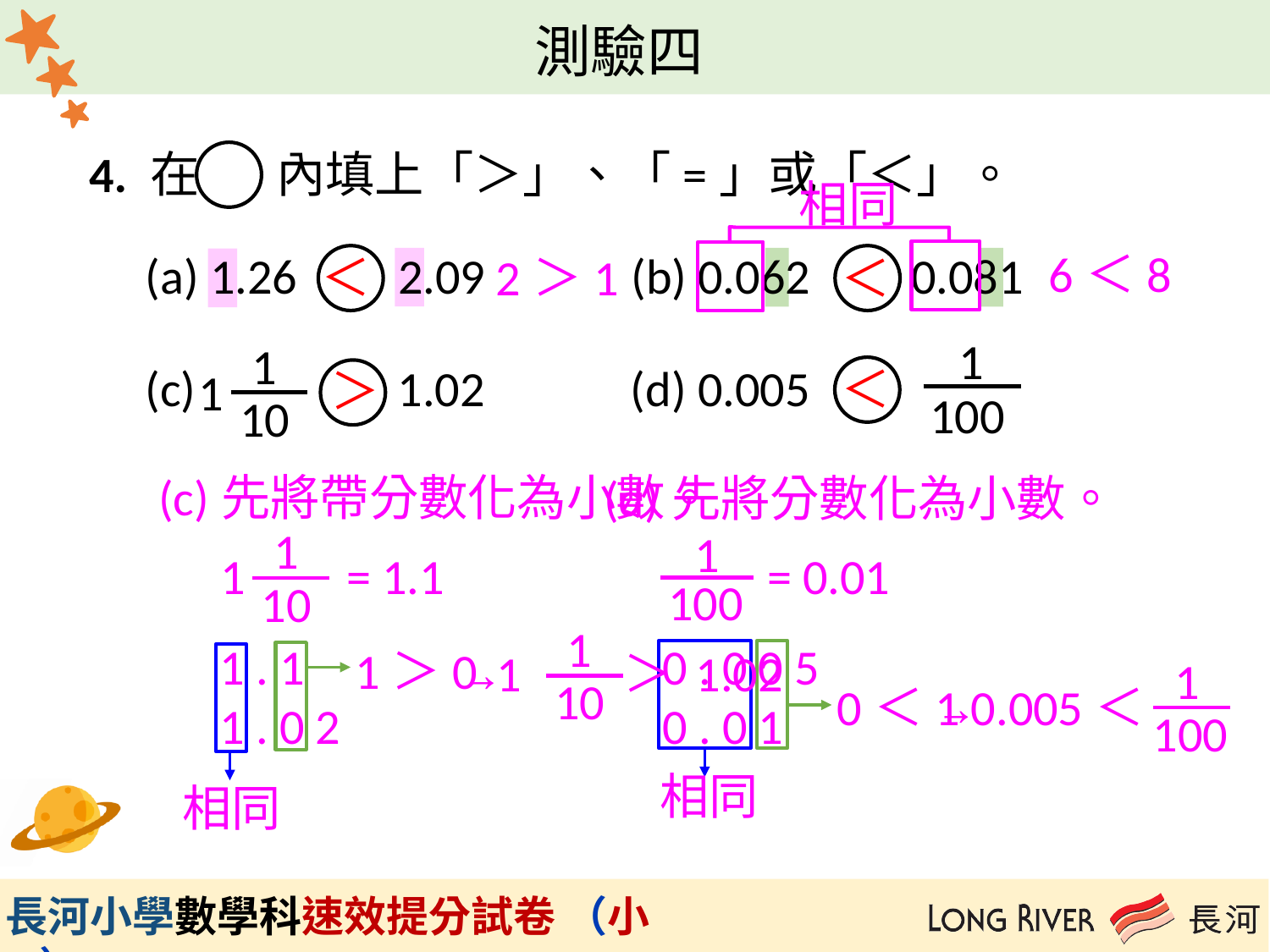

4. 在       內填上「＞」、「=」或「＜」。
     (a) 1.26         2.09             (b) 0.062         0.081
     (c)                  1.02             (d) 0.005

相同

6＜8
＜
2＞1
＜

1
100
1
10
1
＜
＞

(c)先將帶分數化為小數。
(d)先將分數化為小數。
1
10
1         = 1.1
1
100
         = 0.01
1
10
→1        ＞ 1.02
0 . 0 0 5
0 . 0 1
1 . 1
1 . 0 2
1＞0

1
100
→0.005＜

0＜1
相同
相同